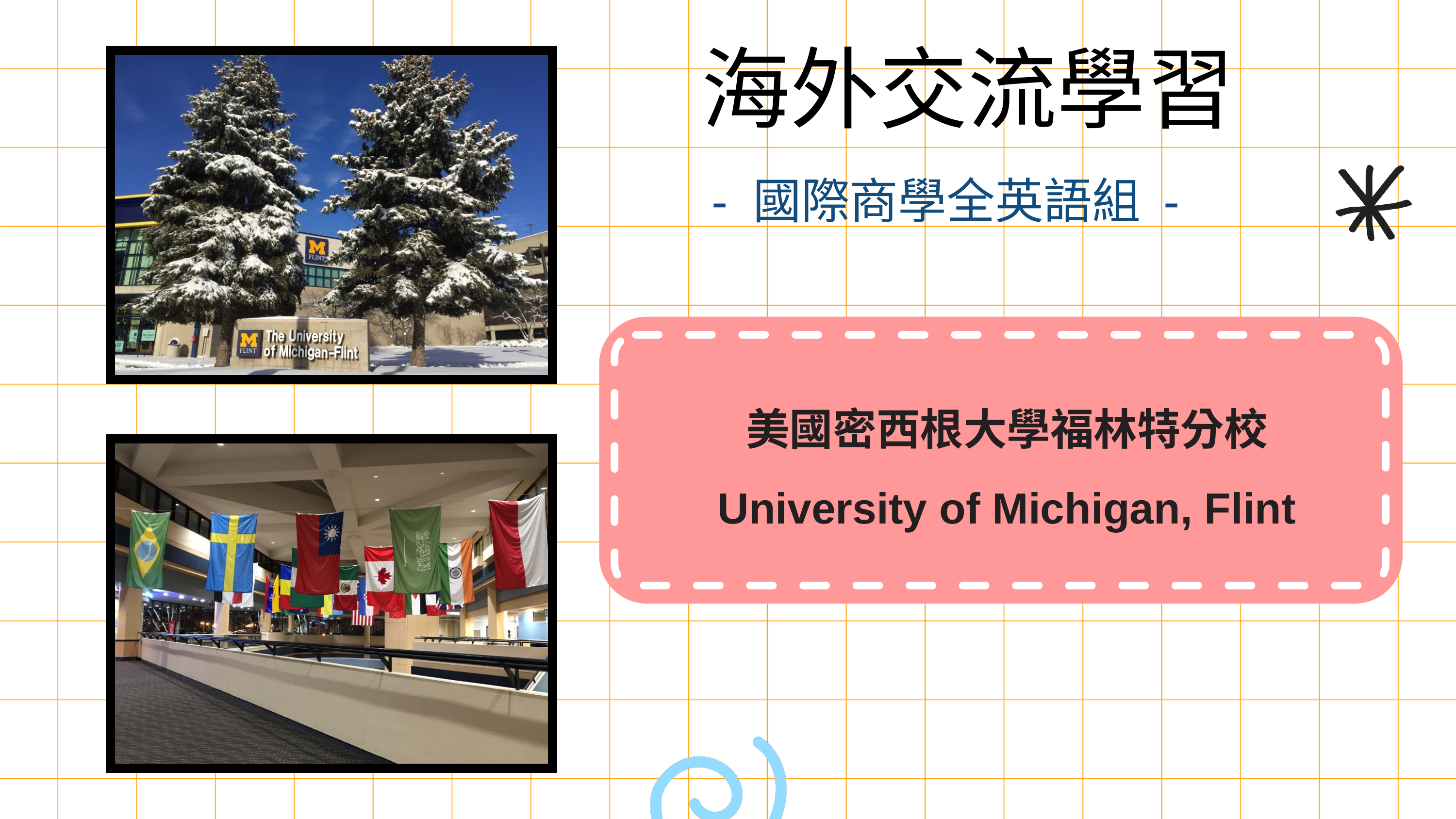

海外交流學習
- 國際商學全英語組 -

美國密西根大學福林特分校
University of Michigan, Flint